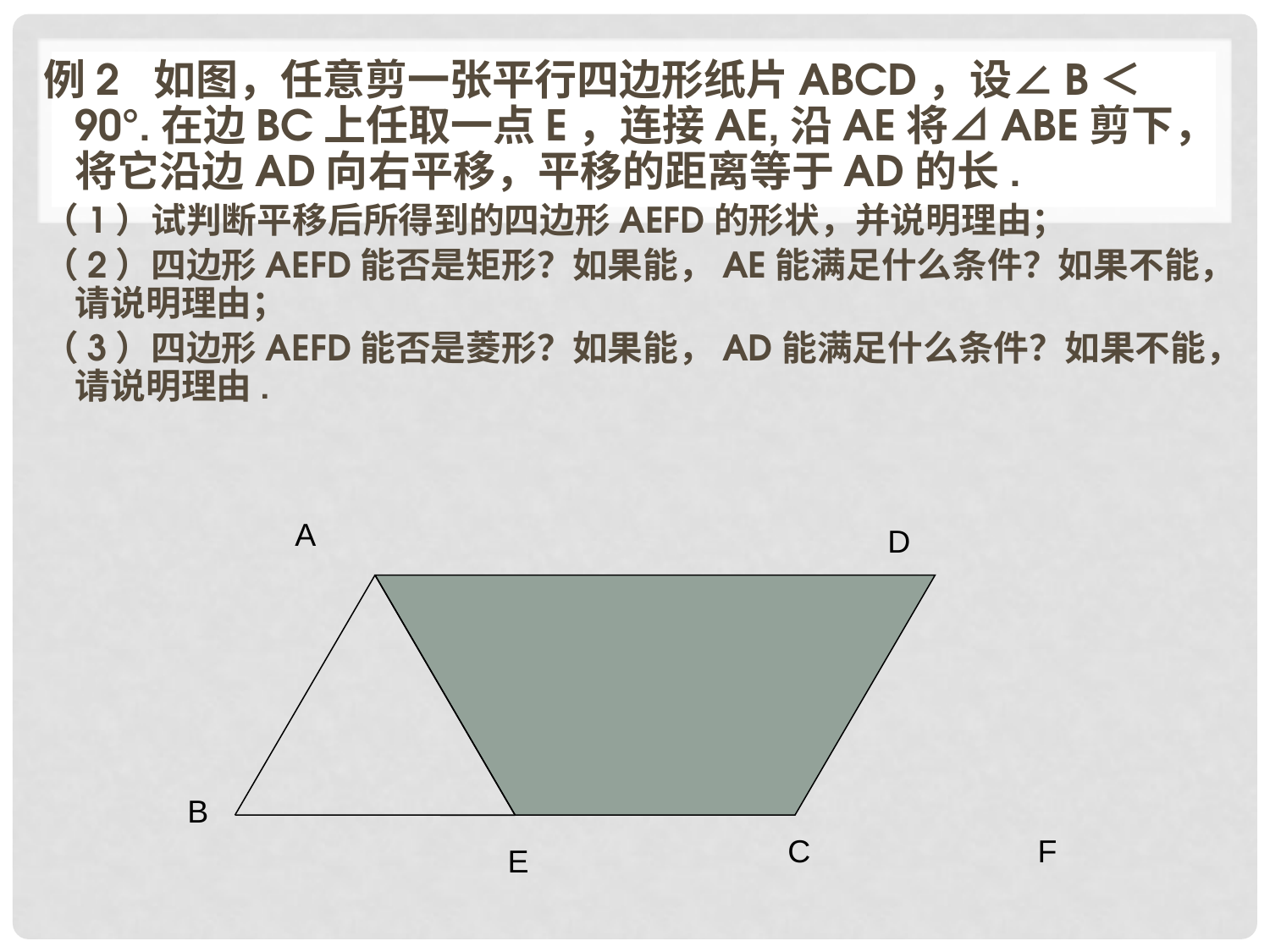

例2  如图，任意剪一张平行四边形纸片ABCD，设∠B＜90°.在边BC上任取一点E，连接AE,沿AE将⊿ABE剪下，将它沿边AD向右平移，平移的距离等于AD的长.
（1）试判断平移后所得到的四边形AEFD的形状，并说明理由；
（2）四边形AEFD能否是矩形？如果能，AE能满足什么条件？如果不能，请说明理由；
（3）四边形AEFD能否是菱形？如果能，AD能满足什么条件？如果不能，请说明理由.
A
D

B
C
F
E